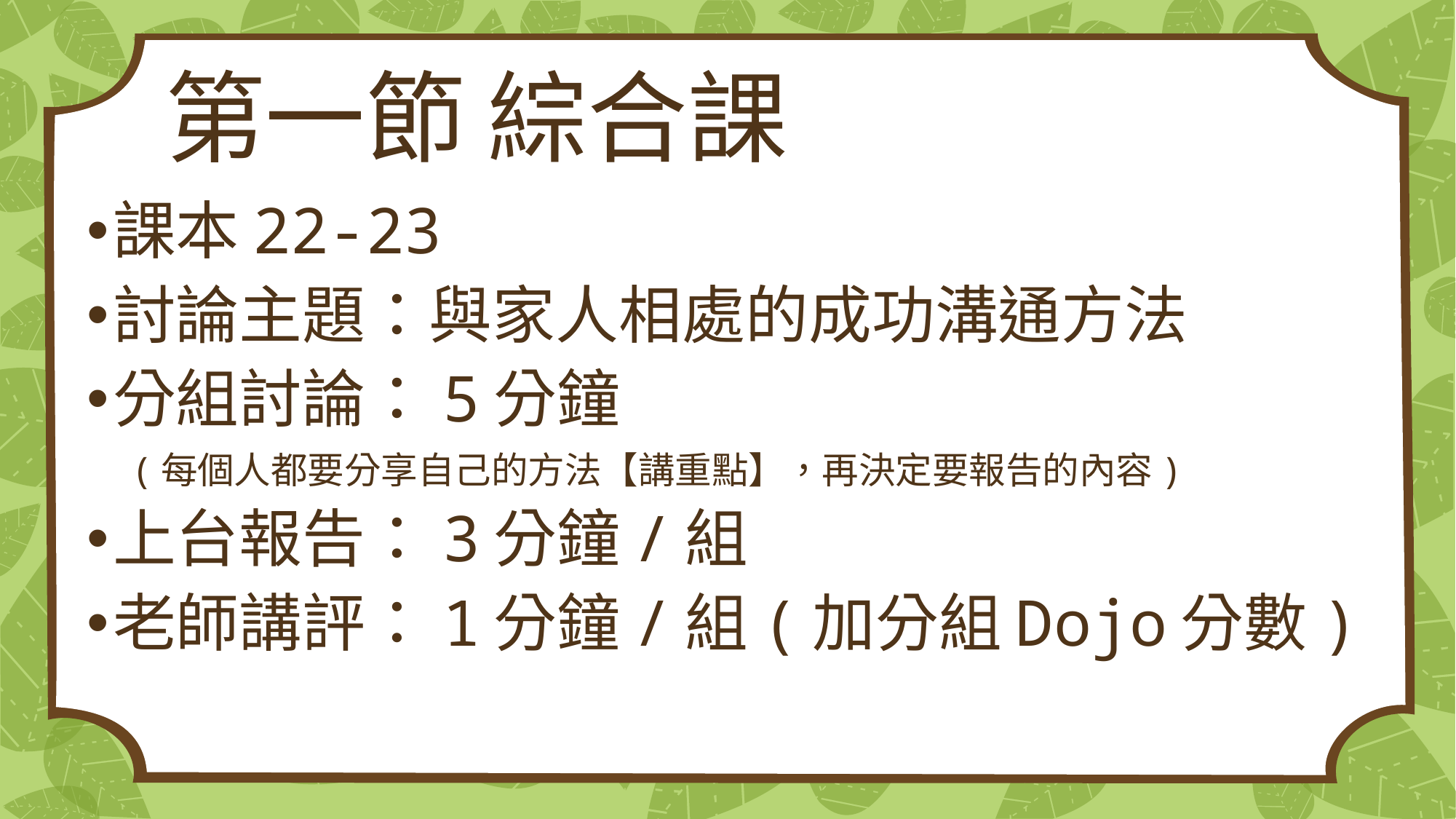

# 第一節 綜合課
課本22-23
討論主題：與家人相處的成功溝通方法
分組討論：5分鐘
  (每個人都要分享自己的方法【講重點】，再決定要報告的內容)
上台報告：3分鐘/組
老師講評：1分鐘/組(加分組Dojo分數)